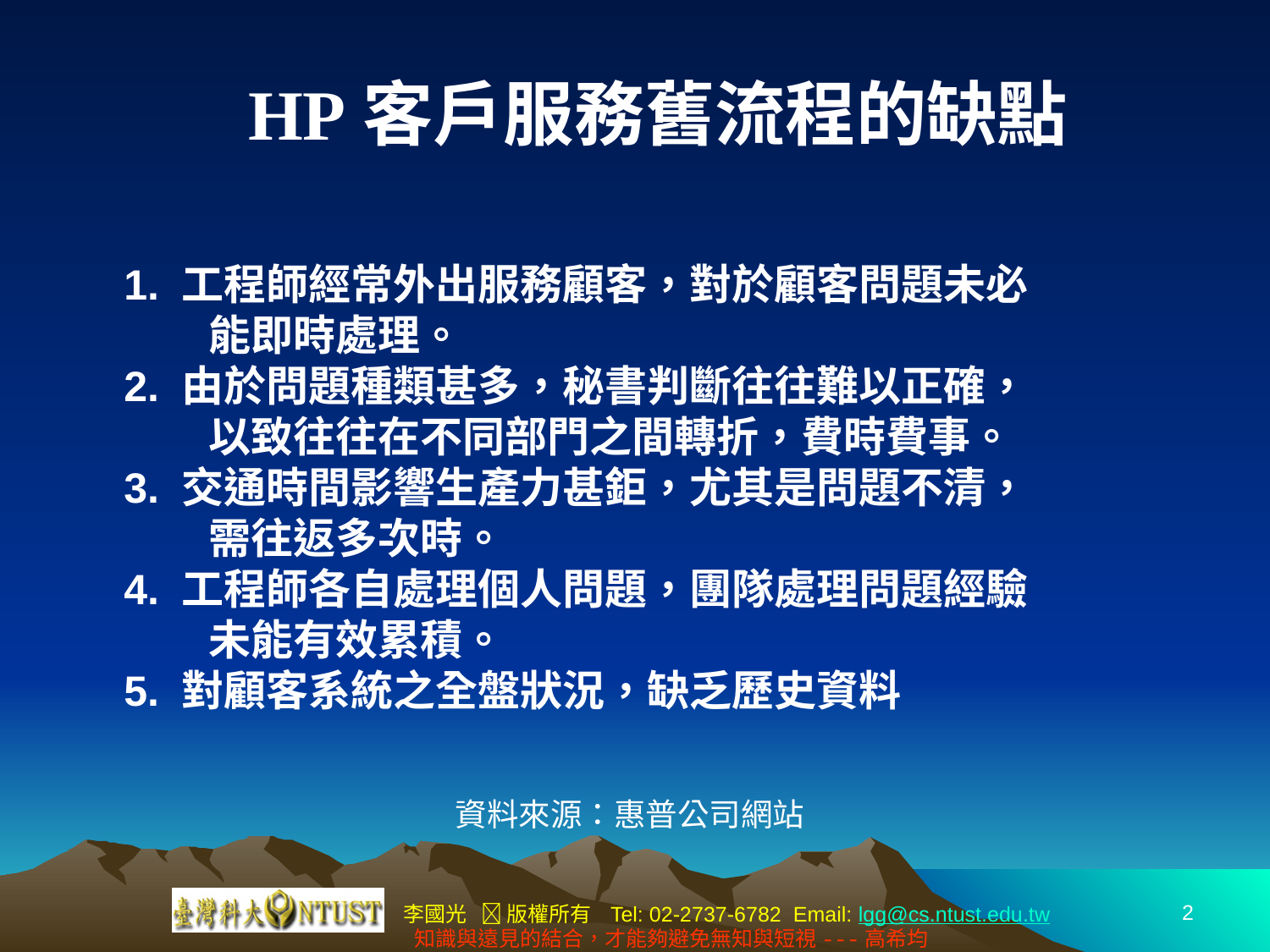

HP客戶服務舊流程的缺點

1. 工程師經常外出服務顧客，對於顧客問題未必
　　能即時處理。
2. 由於問題種類甚多，秘書判斷往往難以正確，
　　以致往往在不同部門之間轉折，費時費事。
3. 交通時間影響生產力甚鉅，尤其是問題不清，
　　需往返多次時。
4. 工程師各自處理個人問題，團隊處理問題經驗
　　未能有效累積。
5. 對顧客系統之全盤狀況，缺乏歷史資料
資料來源：惠普公司網站
2